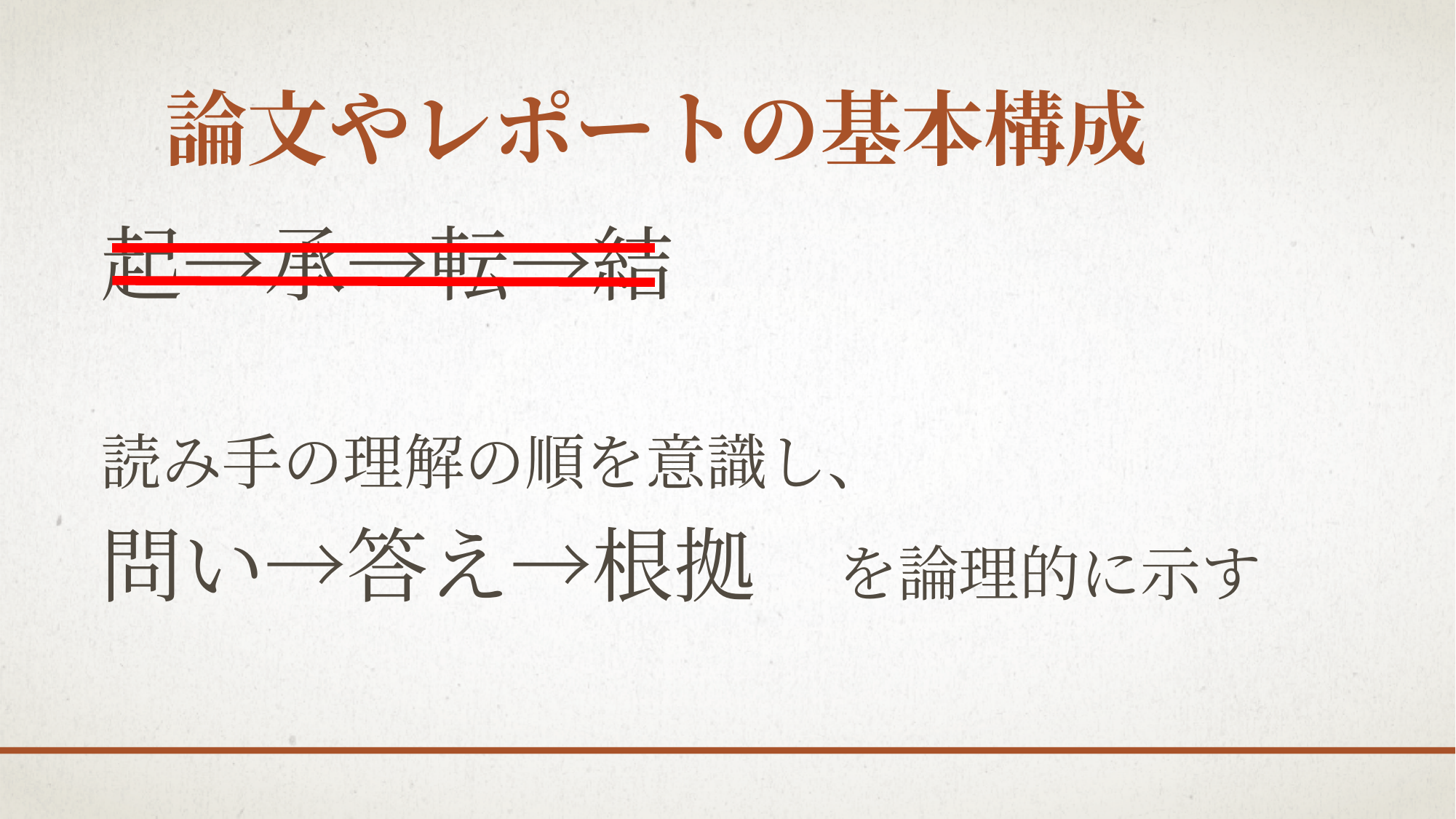

# 論文やレポートの基本構成
起→承→転→結

読み手の理解の順を意識し、
問い→答え→根拠　を論理的に示す